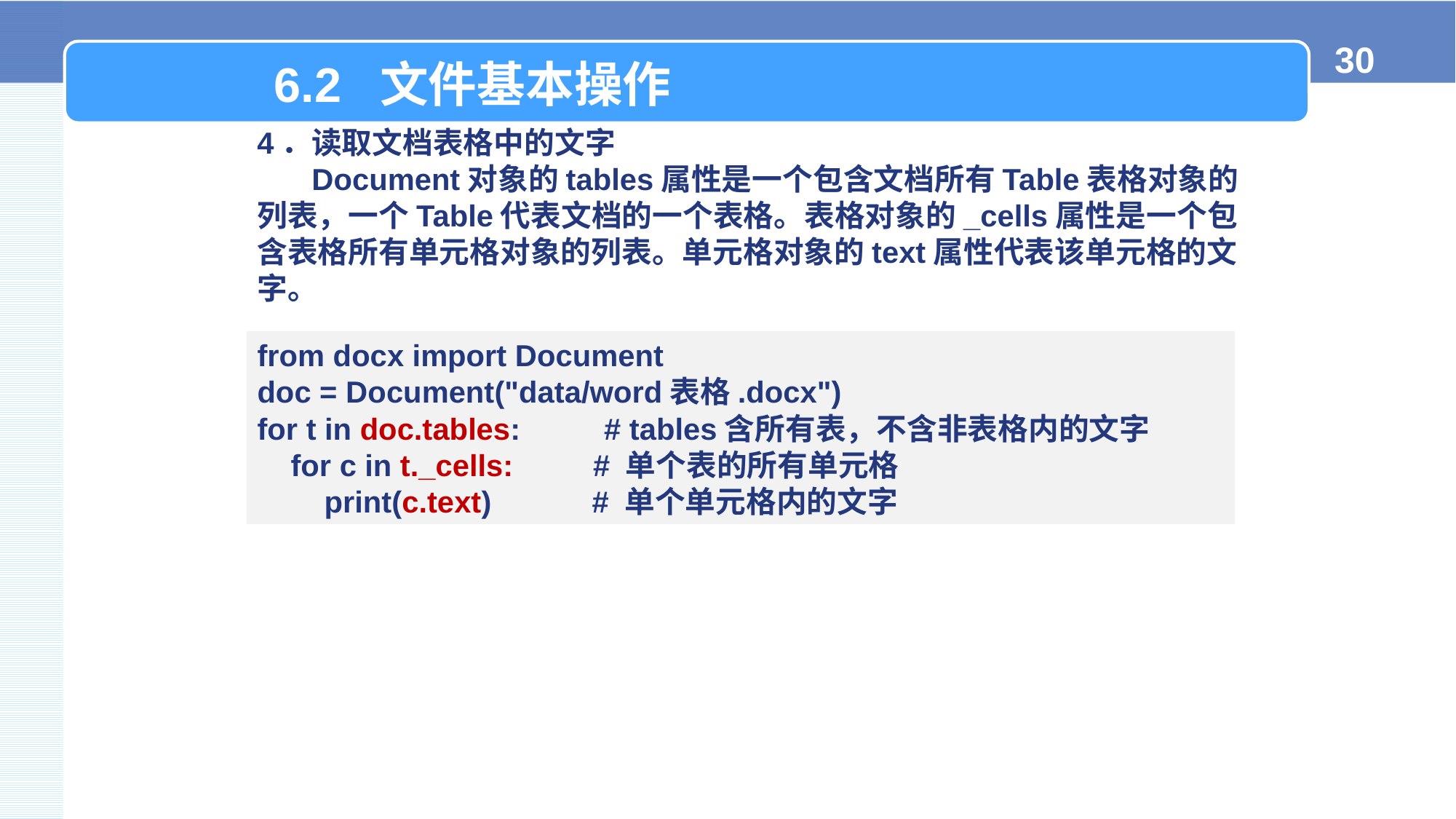

6.2  文件基本操作
4．读取文档表格中的文字
Document对象的tables属性是一个包含文档所有Table表格对象的列表，一个Table代表文档的一个表格。表格对象的_cells属性是一个包含表格所有单元格对象的列表。单元格对象的text属性代表该单元格的文字。
from docx import Document
doc = Document("data/word表格.docx")
for t in doc.tables:          # tables含所有表，不含非表格内的文字
    for c in t._cells:	 # 单个表的所有单元格
        print(c.text)            # 单个单元格内的文字